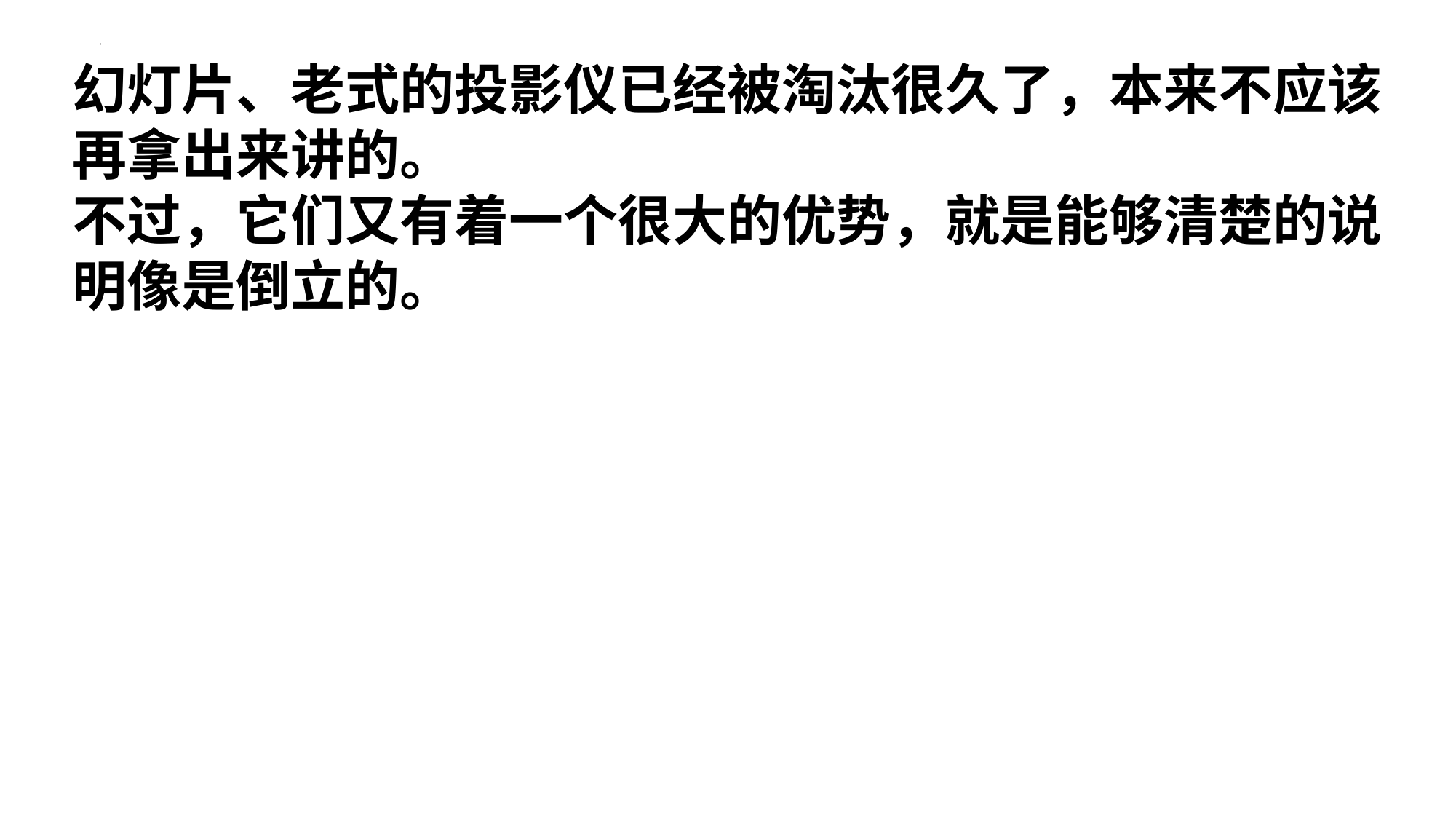

幻灯片、老式的投影仪已经被淘汰很久了，本来不应该再拿出来讲的。
不过，它们又有着一个很大的优势，就是能够清楚的说明像是倒立的。